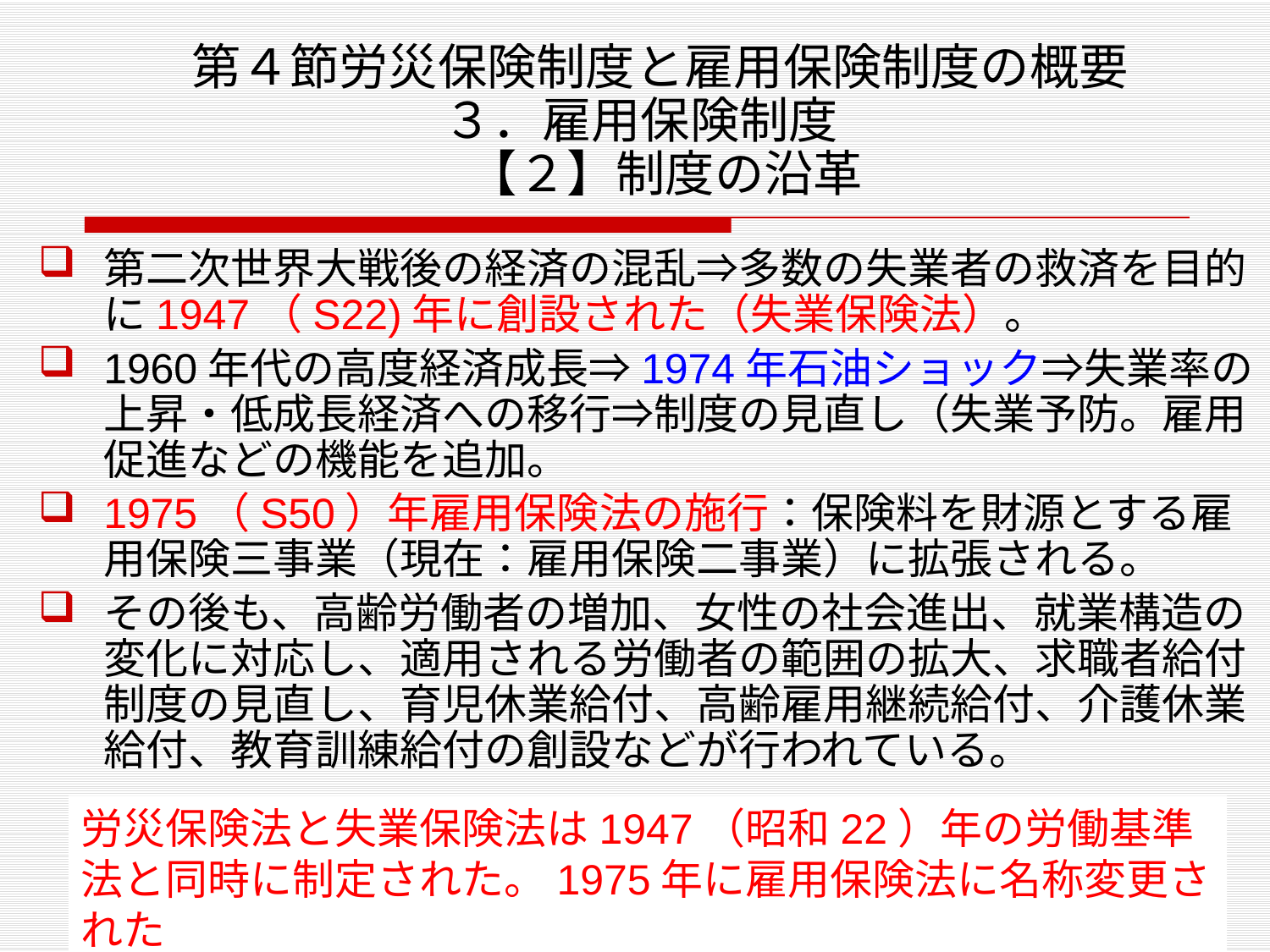

# 第４節労災保険制度と雇用保険制度の概要 ３．雇用保険制度　 【２】制度の沿革
第二次世界大戦後の経済の混乱⇒多数の失業者の救済を目的に1947（S22)年に創設された（失業保険法）。
1960年代の高度経済成長⇒1974年石油ショック⇒失業率の上昇・低成長経済への移行⇒制度の見直し（失業予防。雇用促進などの機能を追加。
1975（S50）年雇用保険法の施行：保険料を財源とする雇用保険三事業（現在：雇用保険二事業）に拡張される。
その後も、高齢労働者の増加、女性の社会進出、就業構造の変化に対応し、適用される労働者の範囲の拡大、求職者給付制度の見直し、育児休業給付、高齢雇用継続給付、介護休業給付、教育訓練給付の創設などが行われている。
労災保険法と失業保険法は1947（昭和22）年の労働基準法と同時に制定された。1975年に雇用保険法に名称変更された